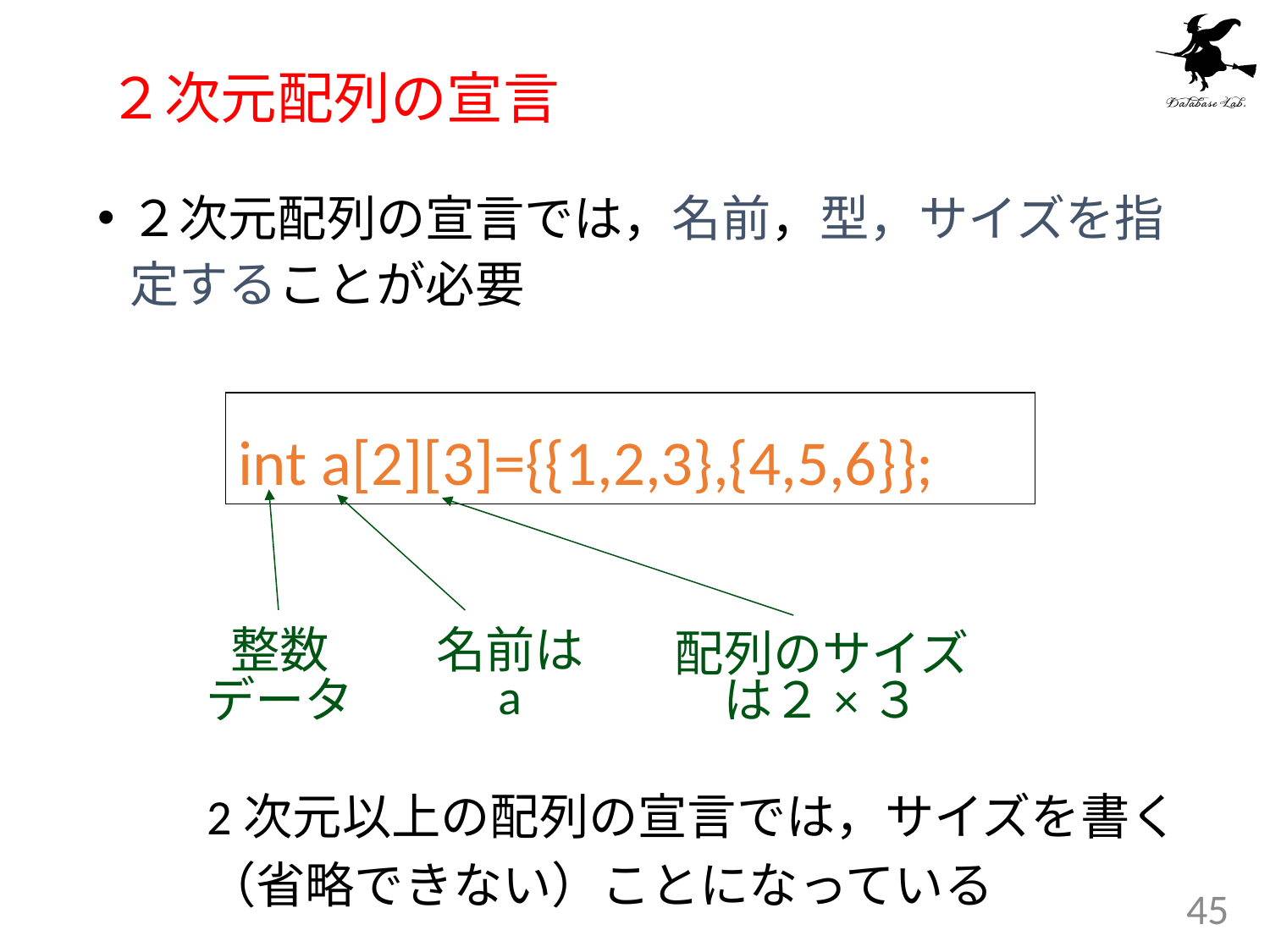

# ２次元配列の宣言
２次元配列の宣言では，名前，型，サイズを指定することが必要
int a[2][3]={{1,2,3},{4,5,6}};

整数
データ
名前は
a
配列のサイズ
は２×３
2次元以上の配列の宣言では，サイズを書く
（省略できない）ことになっている
45